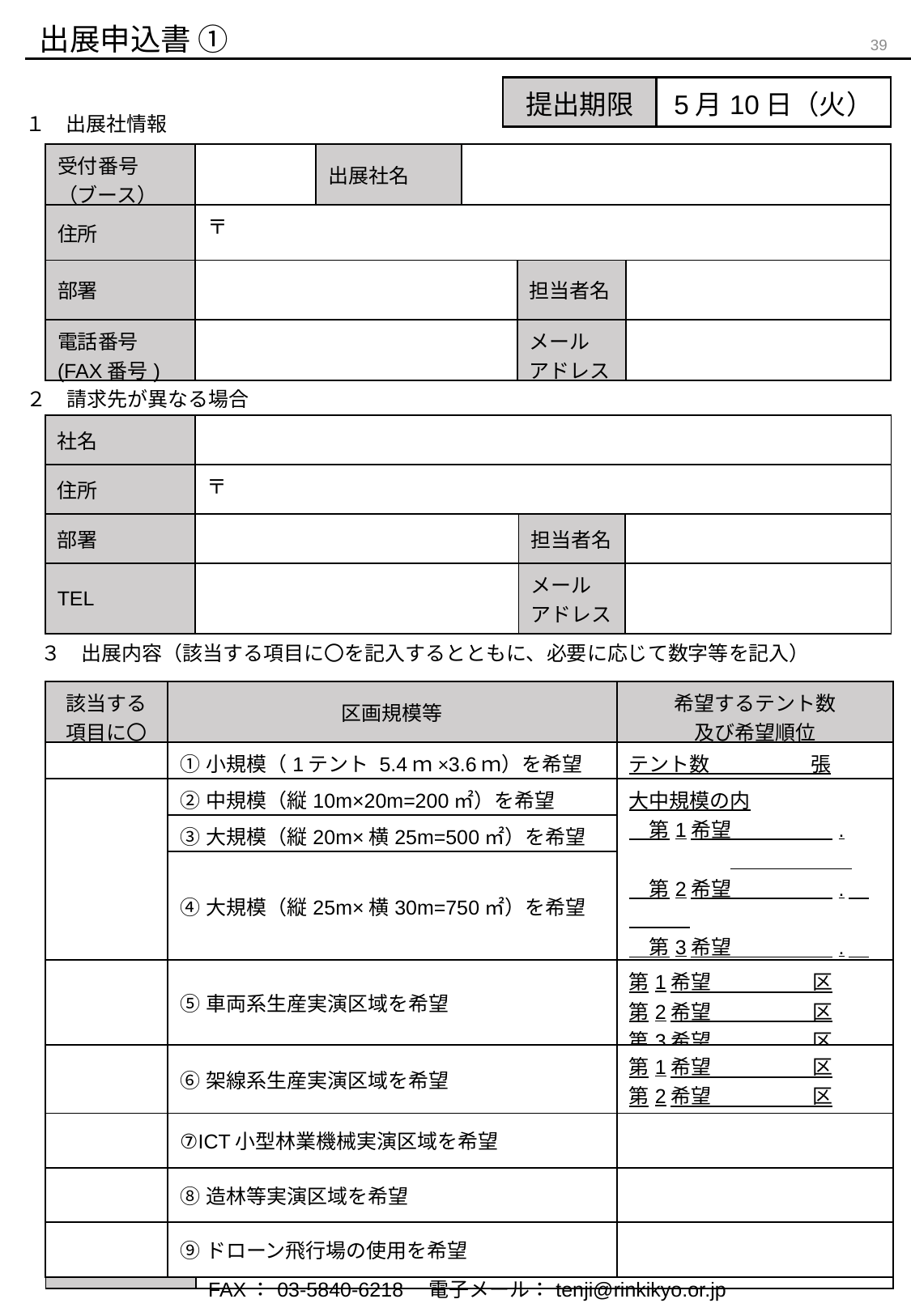

出展申込書 ①
39
| 提出期限 | 5月10日（火） |
| --- | --- |
１　出展社情報
| 受付番号 （ブース） |  | 出展社名 |  |  |  |
| --- | --- | --- | --- | --- | --- |
| 住所 | 〒 |  |  |  |  |
| 部署 |  |  |  | 担当者名 |  |
| 電話番号 (FAX番号) |  |  |  | メール アドレス |  |
２　請求先が異なる場合
| 社名 |  |  |  |
| --- | --- | --- | --- |
| 住所 | 〒 |  |  |
| 部署 |  | 担当者名 |  |
| TEL |  | メール アドレス |  |
３　出展内容（該当する項目に〇を記入するとともに、必要に応じて数字等を記入）
| 該当する 項目に〇 | 区画規模等 | 希望するテント数 及び希望順位 |
| --- | --- | --- |
|  | ①小規模（1テント 5.4ｍ×3.6ｍ）を希望 | テント数　　　　　張 |
|  | ➁中規模（縦10m×20m=200㎡）を希望 | 大中規模の内 　第1希望　　　　　.　　　　　　　　　　　　 　第2希望　　　　　.　　　　 　第3希望　　　　　. |
|  | ③大規模（縦20m×横25m=500㎡）を希望 |  |
|  | ④大規模（縦25m×横30m=750㎡）を希望 |  |
|  | ⑤車両系生産実演区域を希望 | 第1希望　　　　　区 第2希望　　　　　区 第3希望　　　　　区 |
|  | ⑥架線系生産実演区域を希望 | 第1希望　　　　　区 第2希望　　　　　区 |
|  | ⑦ICT小型林業機械実演区域を希望 |  |
|  | ⑧造林等実演区域を希望 |  |
|  | ⑨ドローン飛行場の使用を希望 |  |
| 提出方法 | 期日までに電子メールまたはFAXにてお送りください。 一般社団法人林業機械化協会 担当：和佐、寺澤 FAX：03-5840-6218　電子メール：tenji@rinkikyo.or.jp |
| --- | --- |